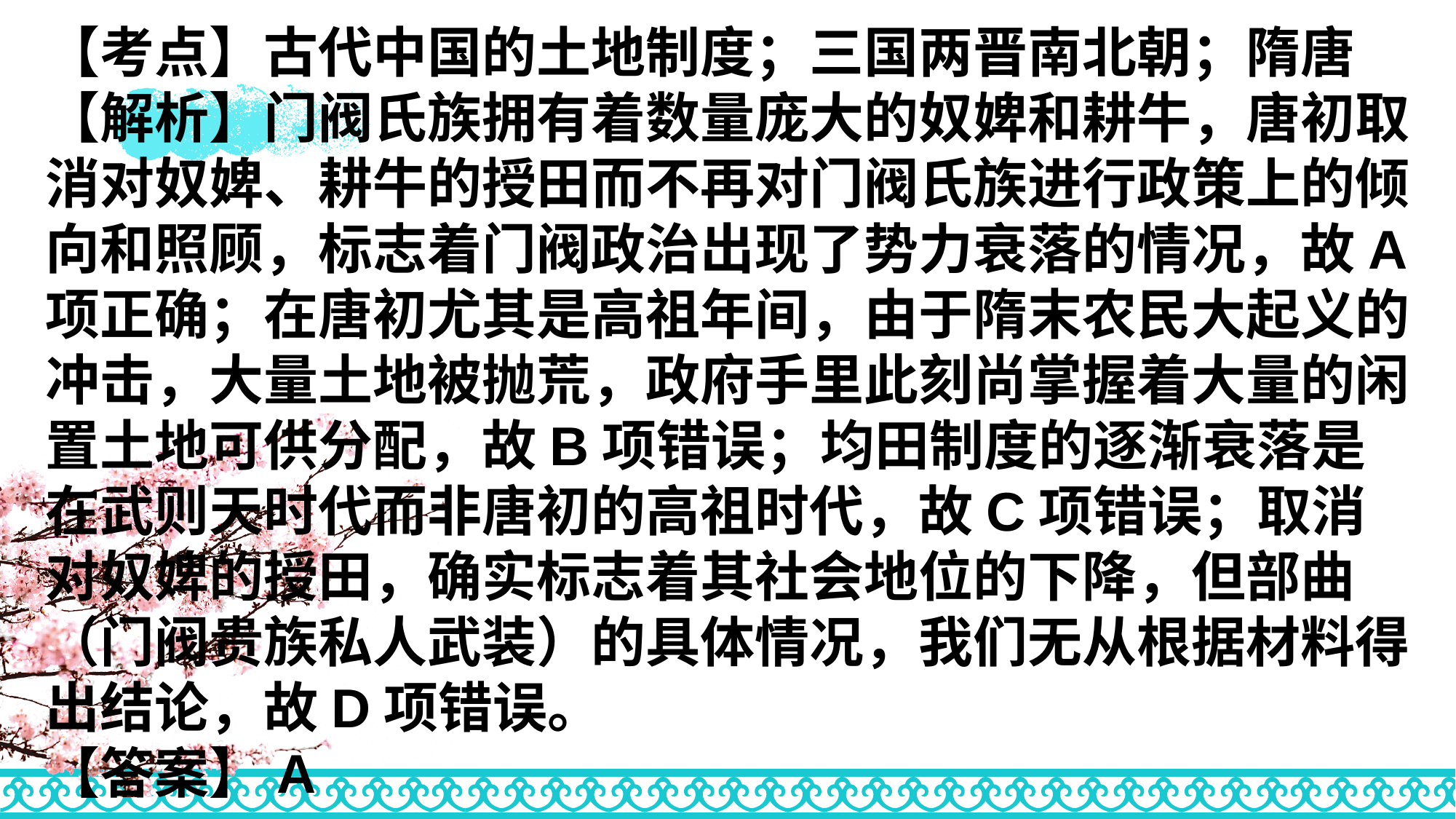

【考点】古代中国的土地制度；三国两晋南北朝；隋唐
【解析】门阀氏族拥有着数量庞大的奴婢和耕牛，唐初取消对奴婢、耕牛的授田而不再对门阀氏族进行政策上的倾向和照顾，标志着门阀政治出现了势力衰落的情况，故A项正确；在唐初尤其是高祖年间，由于隋末农民大起义的冲击，大量土地被抛荒，政府手里此刻尚掌握着大量的闲置土地可供分配，故B项错误；均田制度的逐渐衰落是在武则天时代而非唐初的高祖时代，故C项错误；取消对奴婢的授田，确实标志着其社会地位的下降，但部曲（门阀贵族私人武装）的具体情况，我们无从根据材料得出结论，故D项错误。
【答案】A